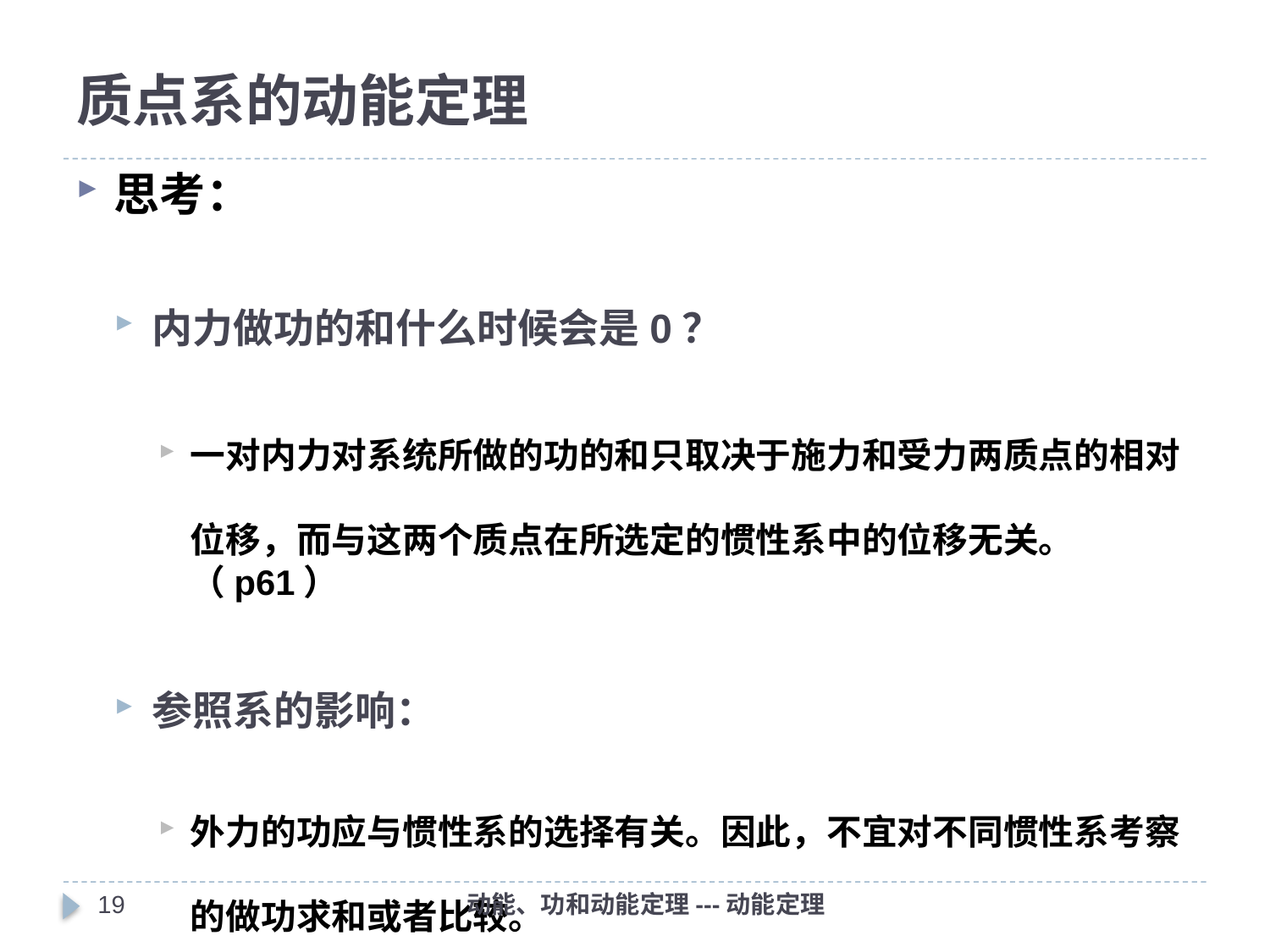

# 质点系的动能定理
思考：

内力做功的和什么时候会是0？

一对内力对系统所做的功的和只取决于施力和受力两质点的相对
位移，而与这两个质点在所选定的惯性系中的位移无关。（p61）

参照系的影响：

外力的功应与惯性系的选择有关。因此，不宜对不同惯性系考察
的做功求和或者比较。
19
动能、功和动能定理---动能定理